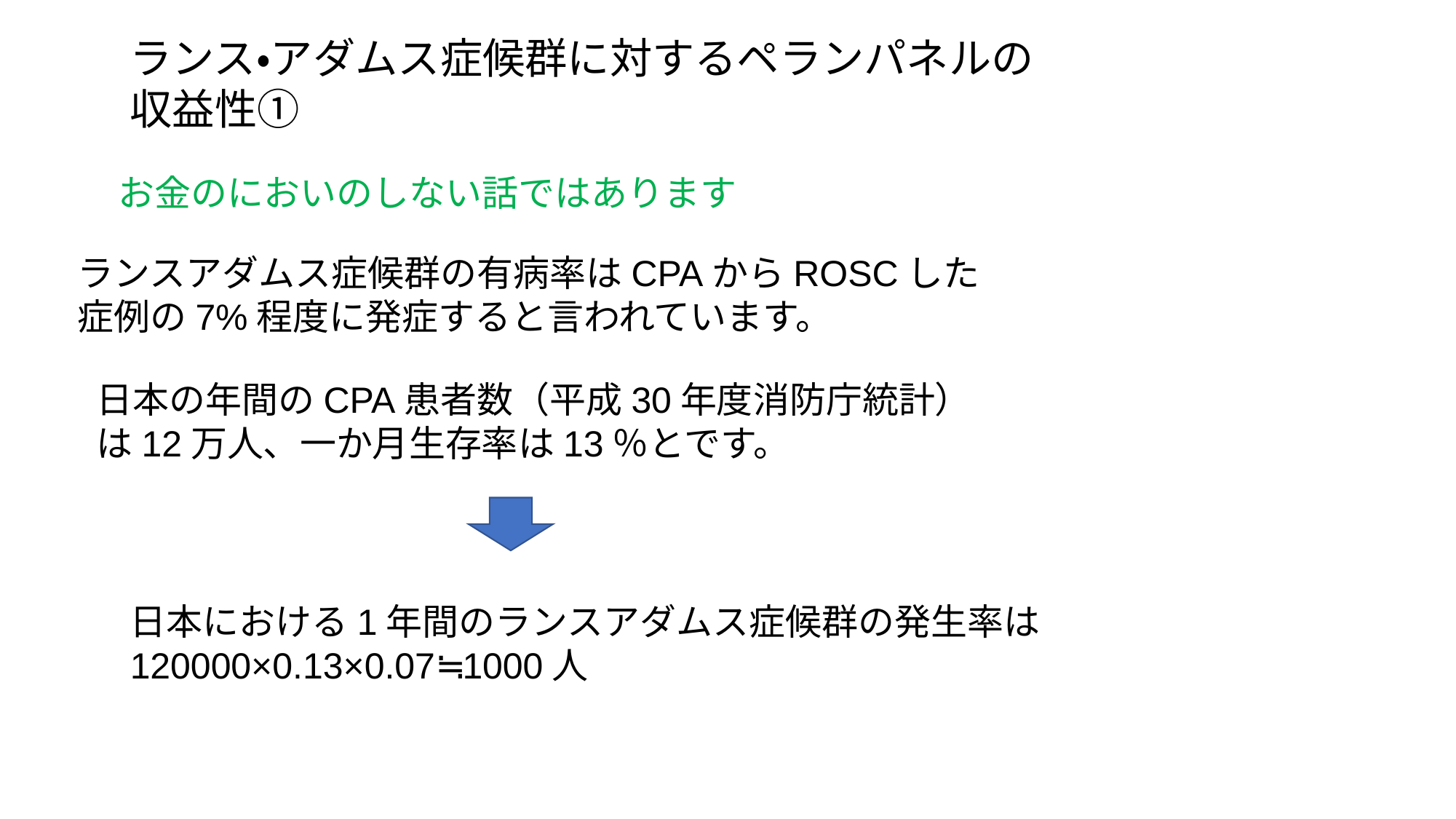

ランス・アダムス症候群に対するペランパネルの収益性①
お金のにおいのしない話ではあります
ランスアダムス症候群の有病率はCPAからROSCした症例の7%程度に発症すると言われています。
日本の年間のCPA患者数（平成30年度消防庁統計）は12万人、一か月生存率は13％とです。

日本における1年間のランスアダムス症候群の発生率は120000×0.13×0.07≒1000人